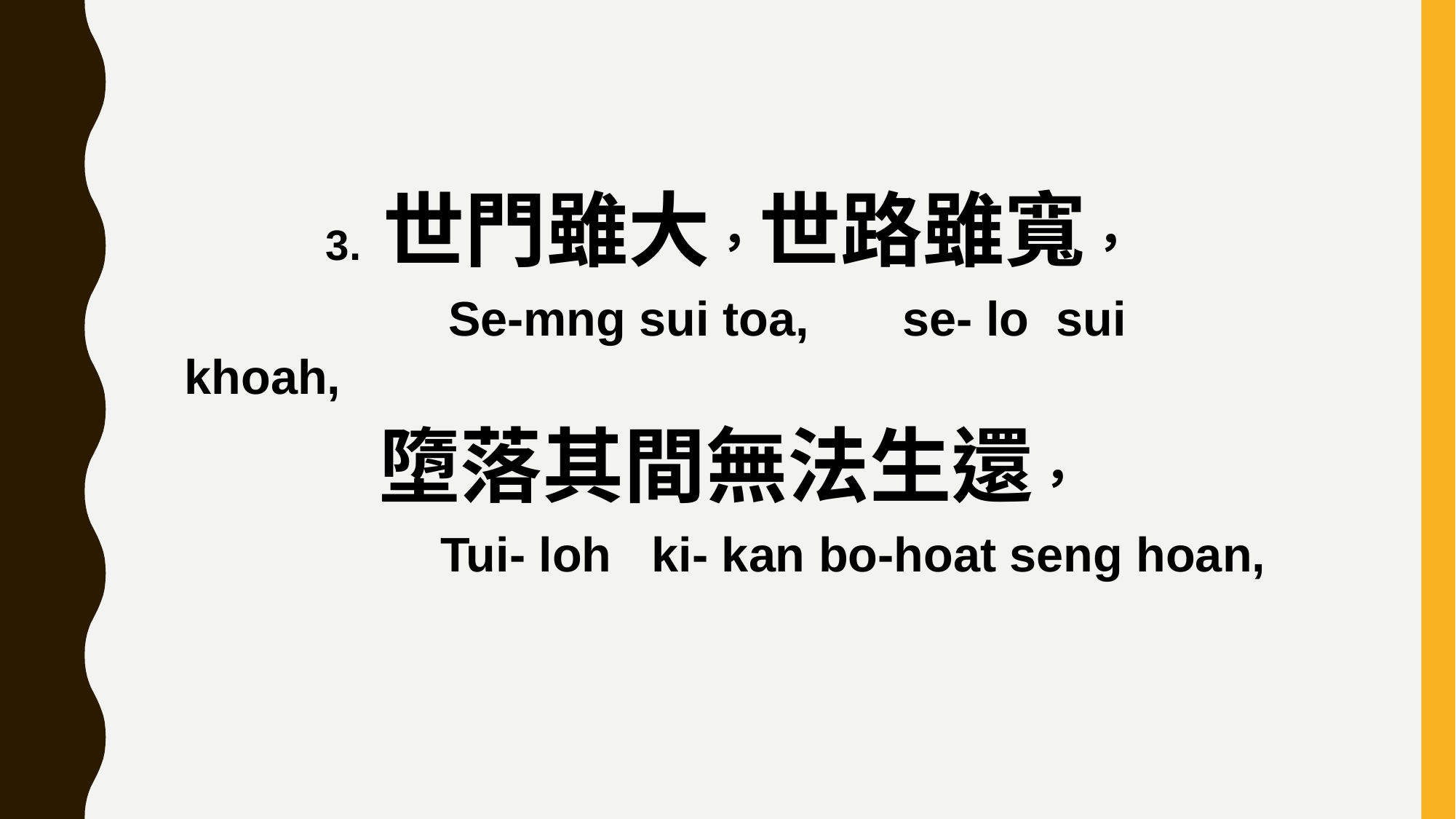

3. 世門雖大，世路雖寬，
                     Se-mng sui toa,       se- lo  sui khoah,
墮落其間無法生還，
                   Tui- loh   ki- kan bo-hoat seng hoan,